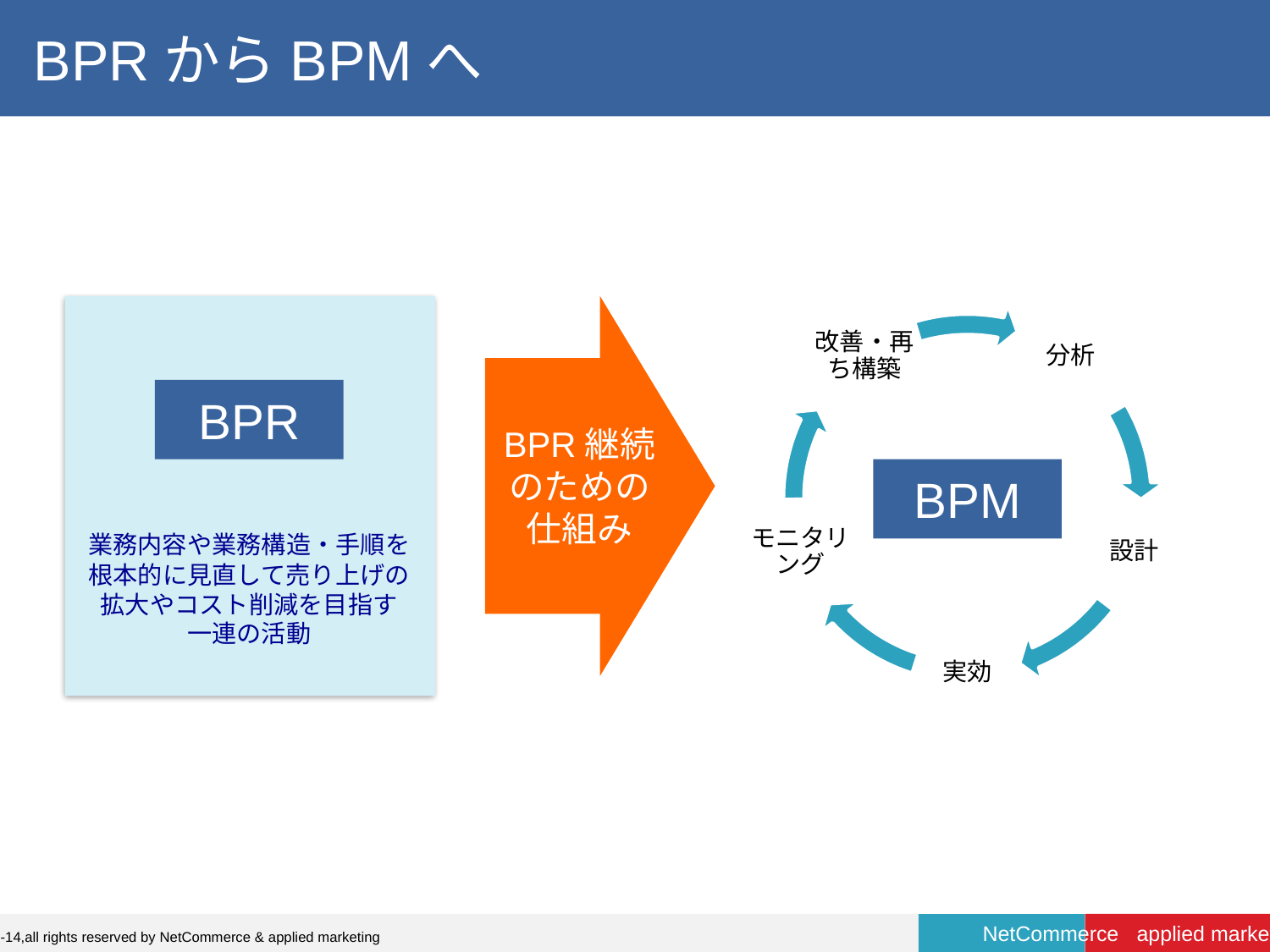

# BPRからBPMへ

分析
設計
実効
モニタリング
改善・再ち構築
BPR
BPR継続のための仕組み
BPM
業務内容や業務構造・手順を
根本的に見直して売り上げの
拡大やコスト削減を目指す
一連の活動